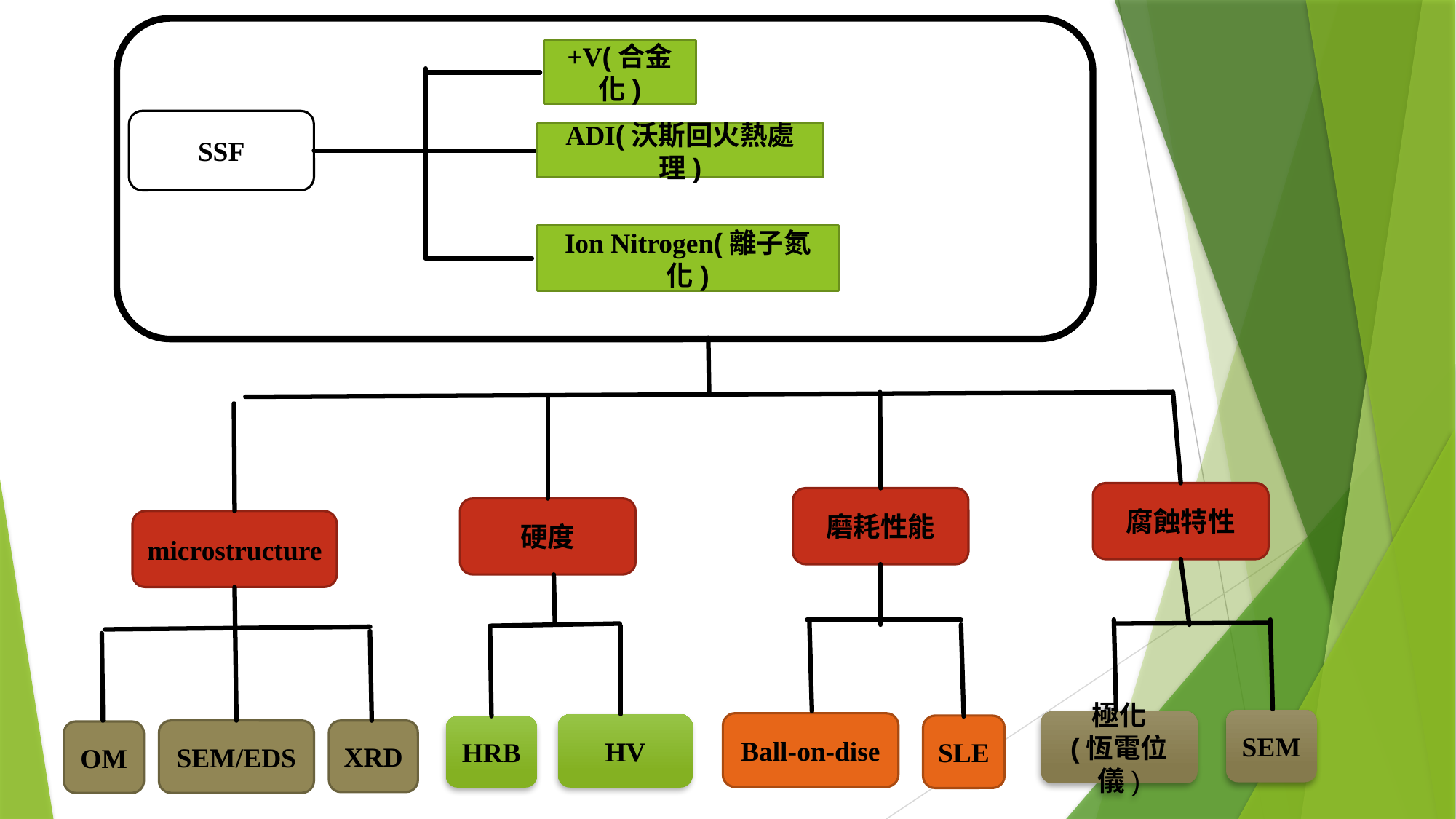

+V(合金化)
SSF
ADI(沃斯回火熱處理)
Ion Nitrogen(離子氮化)
腐蝕特性
磨耗性能
硬度
microstructure
SEM
極化
(恆電位儀)
Ball-on-dise
HV
SLE
HRB
SEM/EDS
XRD
OM